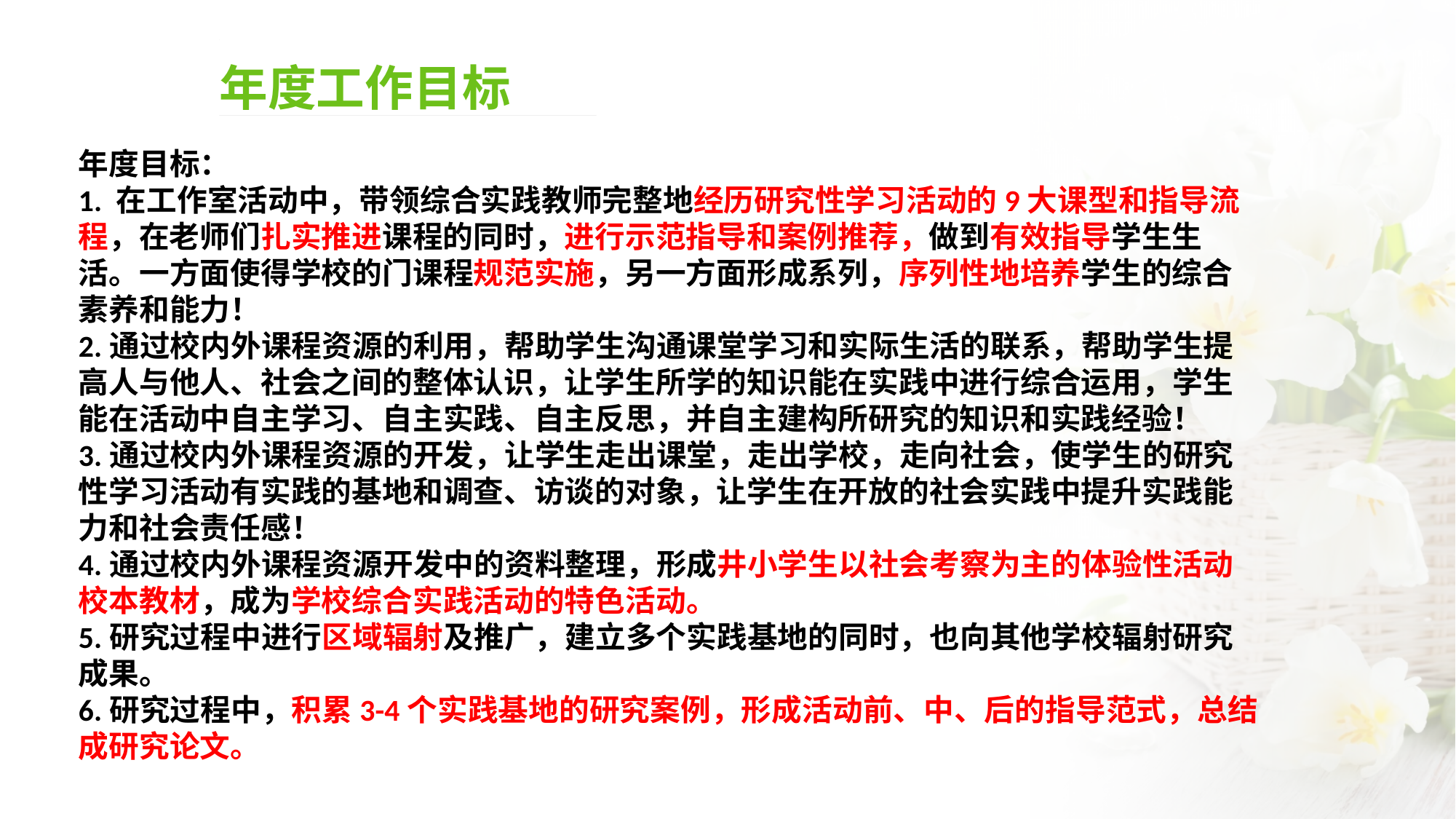

年度工作目标
年度目标：
1. 在工作室活动中，带领综合实践教师完整地经历研究性学习活动的9大课型和指导流程，在老师们扎实推进课程的同时，进行示范指导和案例推荐，做到有效指导学生生活。一方面使得学校的门课程规范实施，另一方面形成系列，序列性地培养学生的综合素养和能力！
2.通过校内外课程资源的利用，帮助学生沟通课堂学习和实际生活的联系，帮助学生提高人与他人、社会之间的整体认识，让学生所学的知识能在实践中进行综合运用，学生能在活动中自主学习、自主实践、自主反思，并自主建构所研究的知识和实践经验！
3.通过校内外课程资源的开发，让学生走出课堂，走出学校，走向社会，使学生的研究性学习活动有实践的基地和调查、访谈的对象，让学生在开放的社会实践中提升实践能力和社会责任感！
4.通过校内外课程资源开发中的资料整理，形成井小学生以社会考察为主的体验性活动校本教材，成为学校综合实践活动的特色活动。
5.研究过程中进行区域辐射及推广，建立多个实践基地的同时，也向其他学校辐射研究成果。
6.研究过程中，积累3-4个实践基地的研究案例，形成活动前、中、后的指导范式，总结成研究论文。